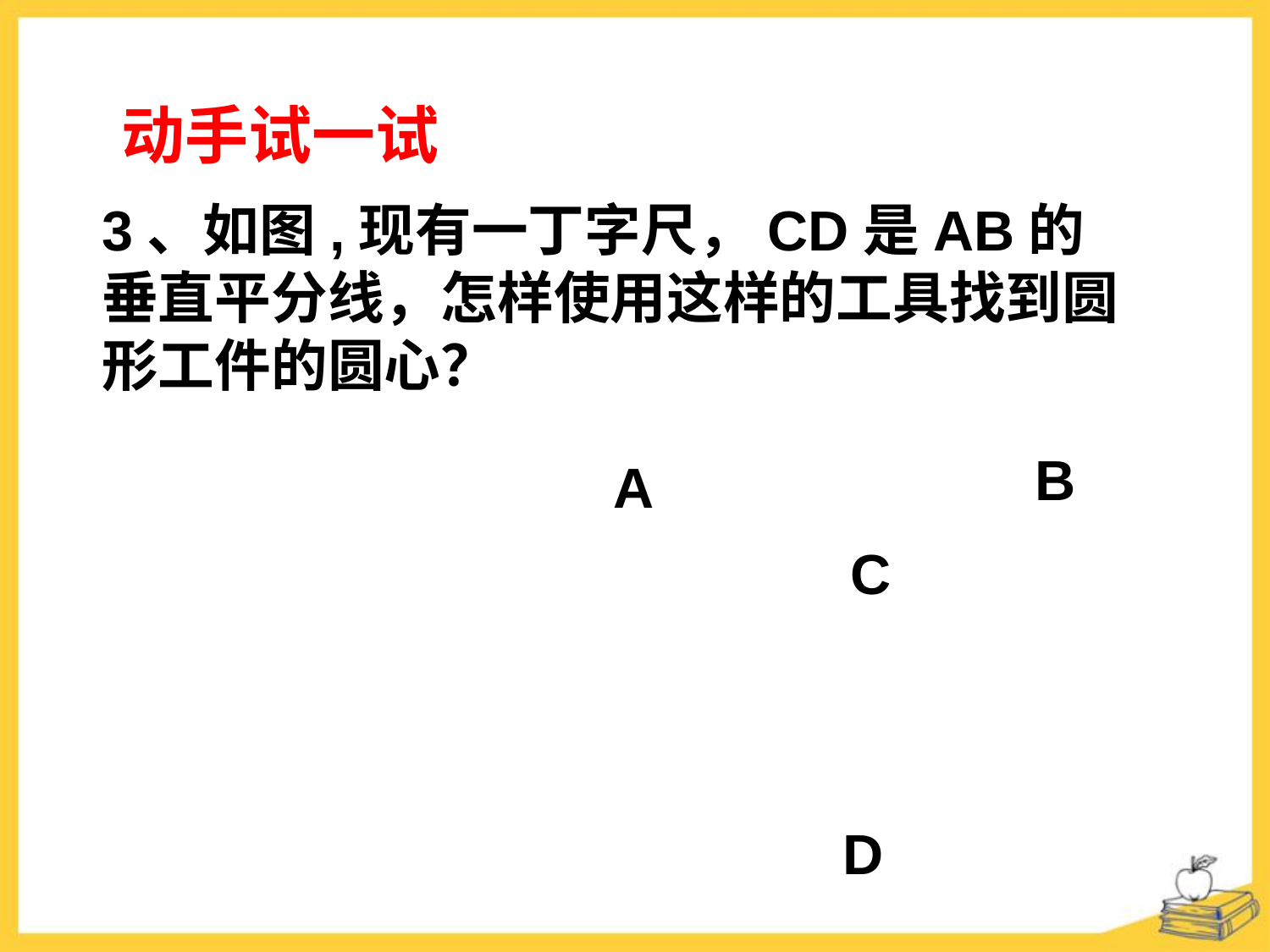

动手试一试
3、如图,现有一丁字尺，CD是AB的垂直平分线，怎样使用这样的工具找到圆形工件的圆心？

B
A

C
D